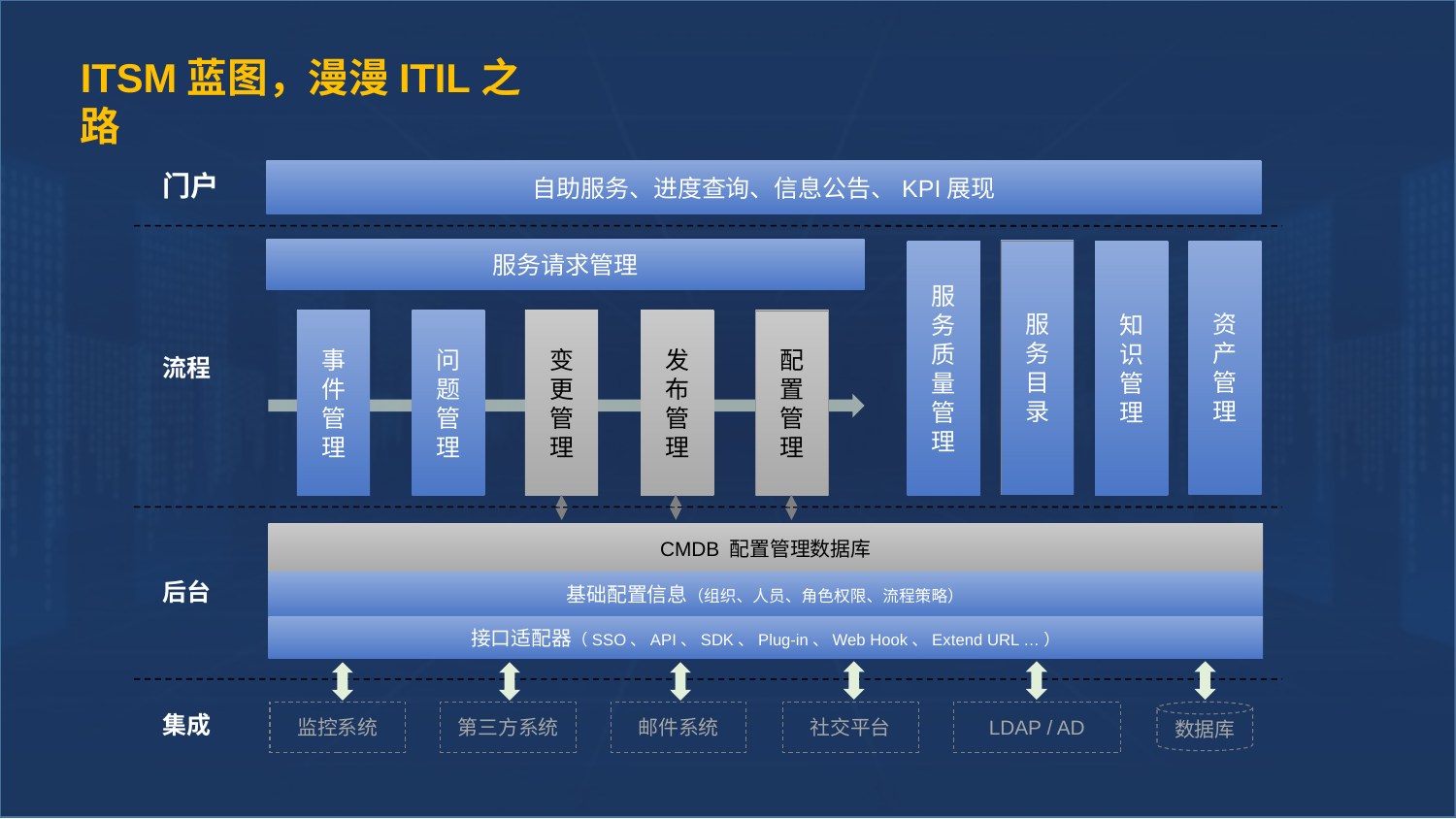

ITSM蓝图，漫漫ITIL之路
自助服务、进度查询、信息公告、KPI展现
门户
服务请求管理
服务目录
服务质量
管
理
知识
管
理
资产
管
理
事
件
管
理
问题
管
理
变更
管
理
发
布
管
理
配置
管
理
流程

CMDB 配置管理数据库
后台
基础配置信息（组织、人员、角色权限、流程策略）
接口适配器（SSO、API、SDK、Plug-in、Web Hook、Extend URL …）

监控系统
第三方系统
邮件系统
社交平台
LDAP / AD
数据库
集成